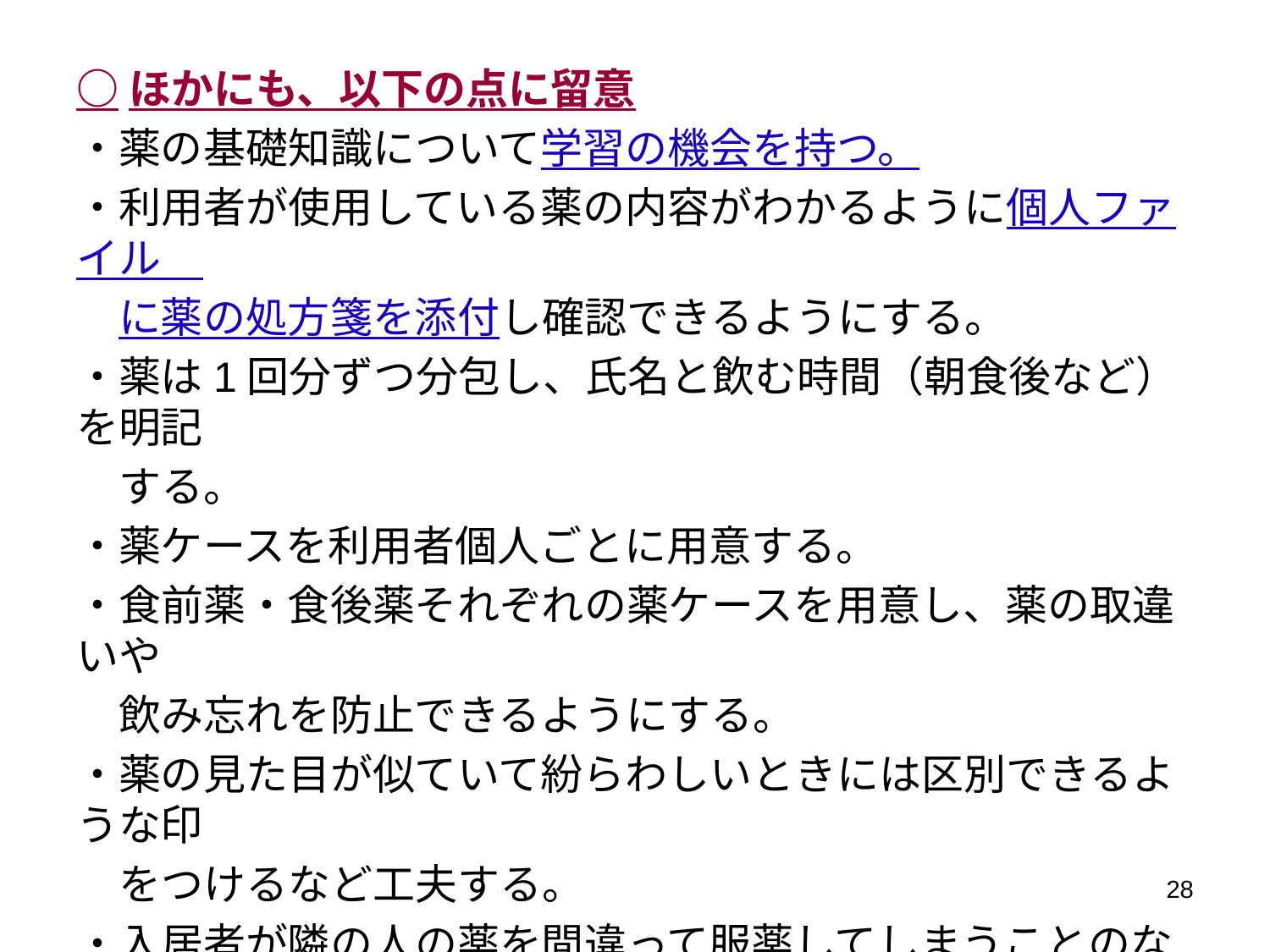

○ほかにも、以下の点に留意
・薬の基礎知識について学習の機会を持つ。
・利用者が使用している薬の内容がわかるように個人ファイル
　に薬の処方箋を添付し確認できるようにする。
・薬は1回分ずつ分包し、氏名と飲む時間（朝食後など）を明記
　する。
・薬ケースを利用者個人ごとに用意する。
・食前薬・食後薬それぞれの薬ケースを用意し、薬の取違いや
　飲み忘れを防止できるようにする。
・薬の見た目が似ていて紛らわしいときには区別できるような印
　をつけるなど工夫する。
・入居者が隣の人の薬を間違って服薬してしまうことのないよう
　配膳と一緒に配るのでなく、内服する直前に配薬することや、
　口に入れるまで確認することを徹底する。
28